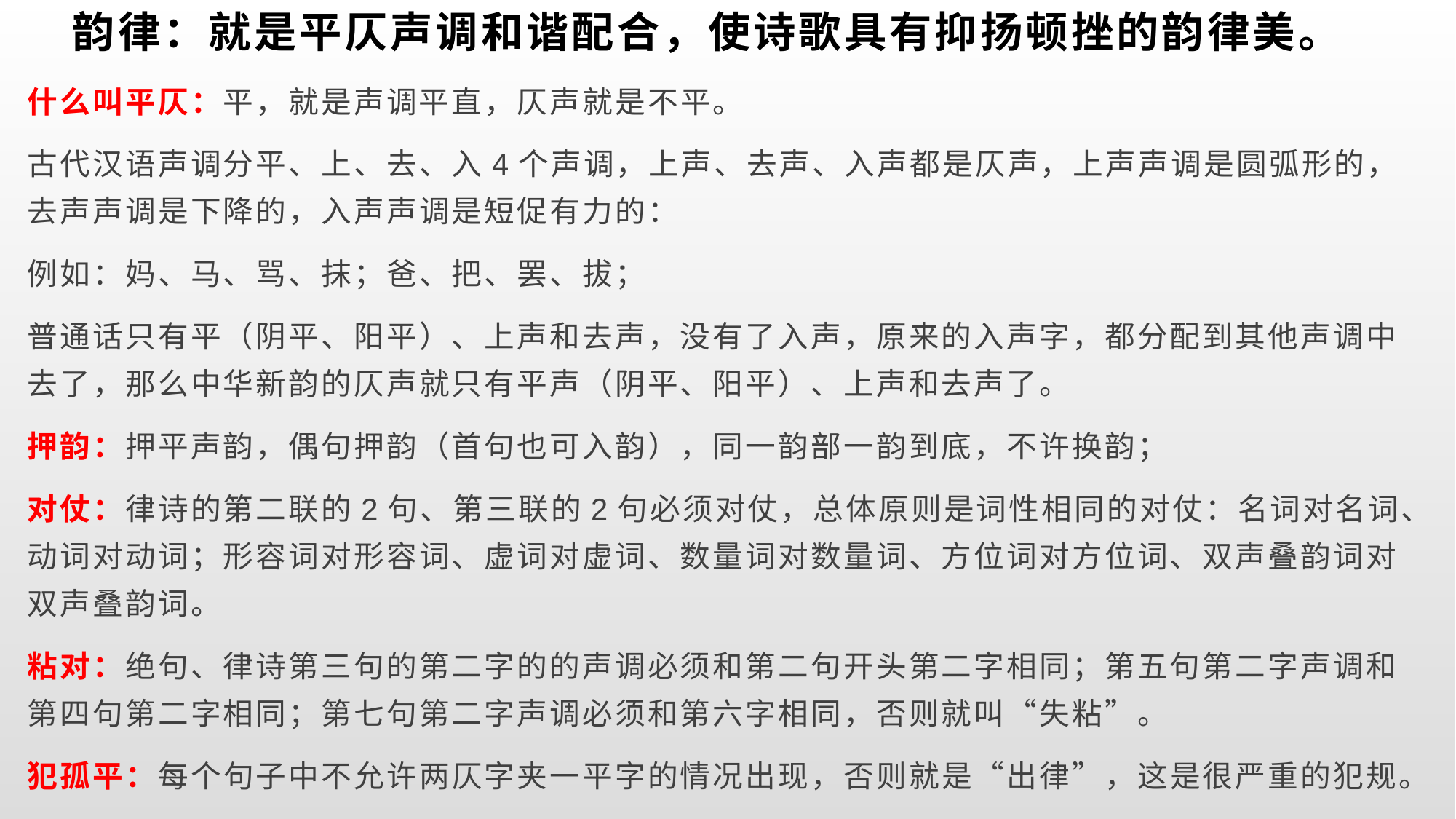

# 韵律：就是平仄声调和谐配合，使诗歌具有抑扬顿挫的韵律美。
什么叫平仄：平，就是声调平直，仄声就是不平。
古代汉语声调分平、上、去、入4个声调，上声、去声、入声都是仄声，上声声调是圆弧形的，去声声调是下降的，入声声调是短促有力的：
例如：妈、马、骂、抹；爸、把、罢、拔；
普通话只有平（阴平、阳平）、上声和去声，没有了入声，原来的入声字，都分配到其他声调中去了，那么中华新韵的仄声就只有平声（阴平、阳平）、上声和去声了。
押韵：押平声韵，偶句押韵（首句也可入韵），同一韵部一韵到底，不许换韵；
对仗：律诗的第二联的2句、第三联的2句必须对仗，总体原则是词性相同的对仗：名词对名词、动词对动词；形容词对形容词、虚词对虚词、数量词对数量词、方位词对方位词、双声叠韵词对双声叠韵词。
粘对：绝句、律诗第三句的第二字的的声调必须和第二句开头第二字相同；第五句第二字声调和第四句第二字相同；第七句第二字声调必须和第六字相同，否则就叫“失粘”。
犯孤平：每个句子中不允许两仄字夹一平字的情况出现，否则就是“出律”，这是很严重的犯规。